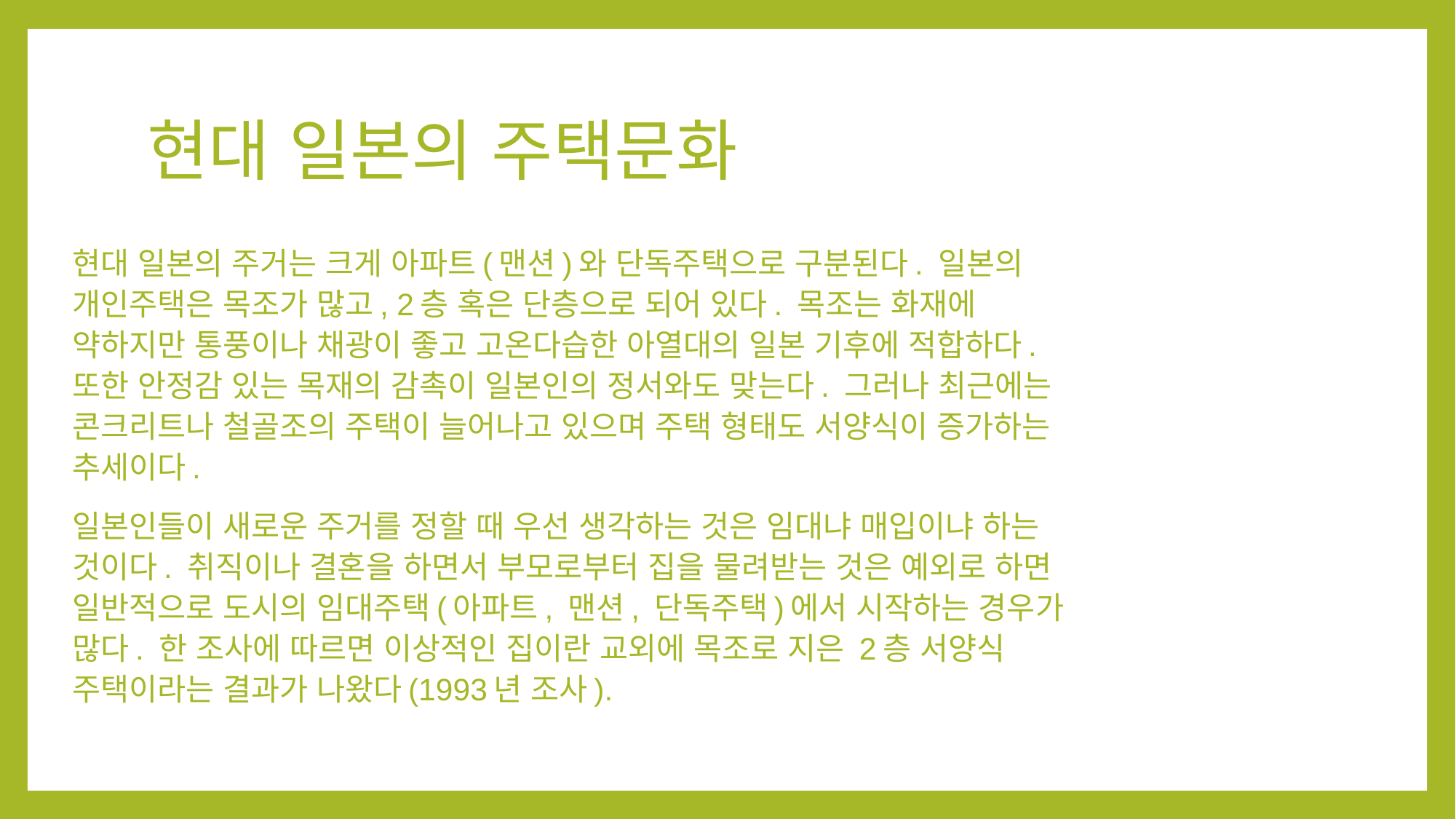

# 현대 일본의 주택문화
현대 일본의 주거는 크게 아파트(맨션)와 단독주택으로 구분된다. 일본의 개인주택은 목조가 많고, 2층 혹은 단층으로 되어 있다. 목조는 화재에 약하지만 통풍이나 채광이 좋고 고온다습한 아열대의 일본 기후에 적합하다. 또한 안정감 있는 목재의 감촉이 일본인의 정서와도 맞는다. 그러나 최근에는 콘크리트나 철골조의 주택이 늘어나고 있으며 주택 형태도 서양식이 증가하는 추세이다.
일본인들이 새로운 주거를 정할 때 우선 생각하는 것은 임대냐 매입이냐 하는 것이다. 취직이나 결혼을 하면서 부모로부터 집을 물려받는 것은 예외로 하면 일반적으로 도시의 임대주택(아파트, 맨션, 단독주택)에서 시작하는 경우가 많다. 한 조사에 따르면 이상적인 집이란 교외에 목조로 지은 2층 서양식 주택이라는 결과가 나왔다(1993년 조사).